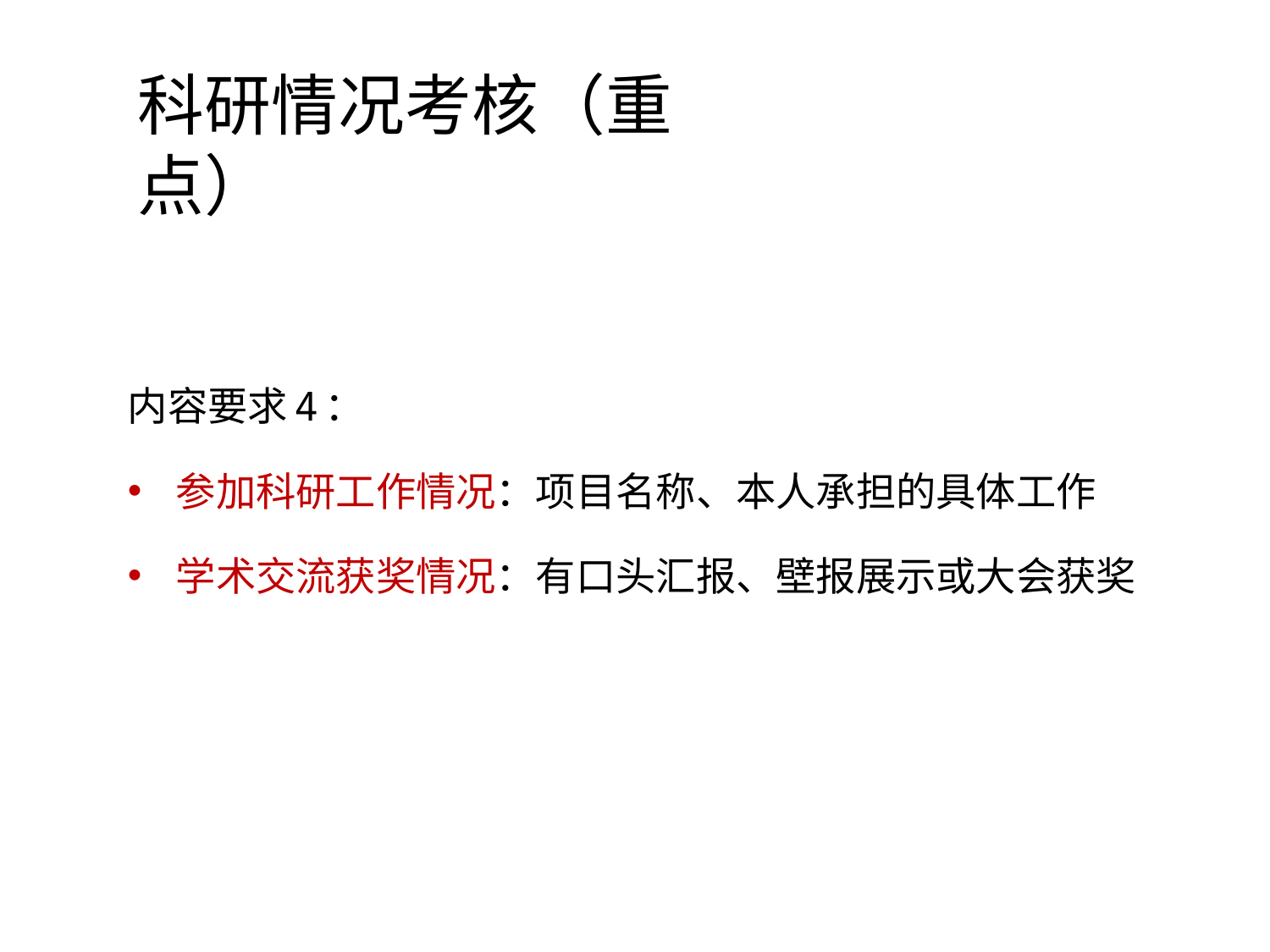

# 科研情况考核（重点）
内容要求4：
参加科研工作情况：项目名称、本人承担的具体工作
学术交流获奖情况：有口头汇报、壁报展示或大会获奖